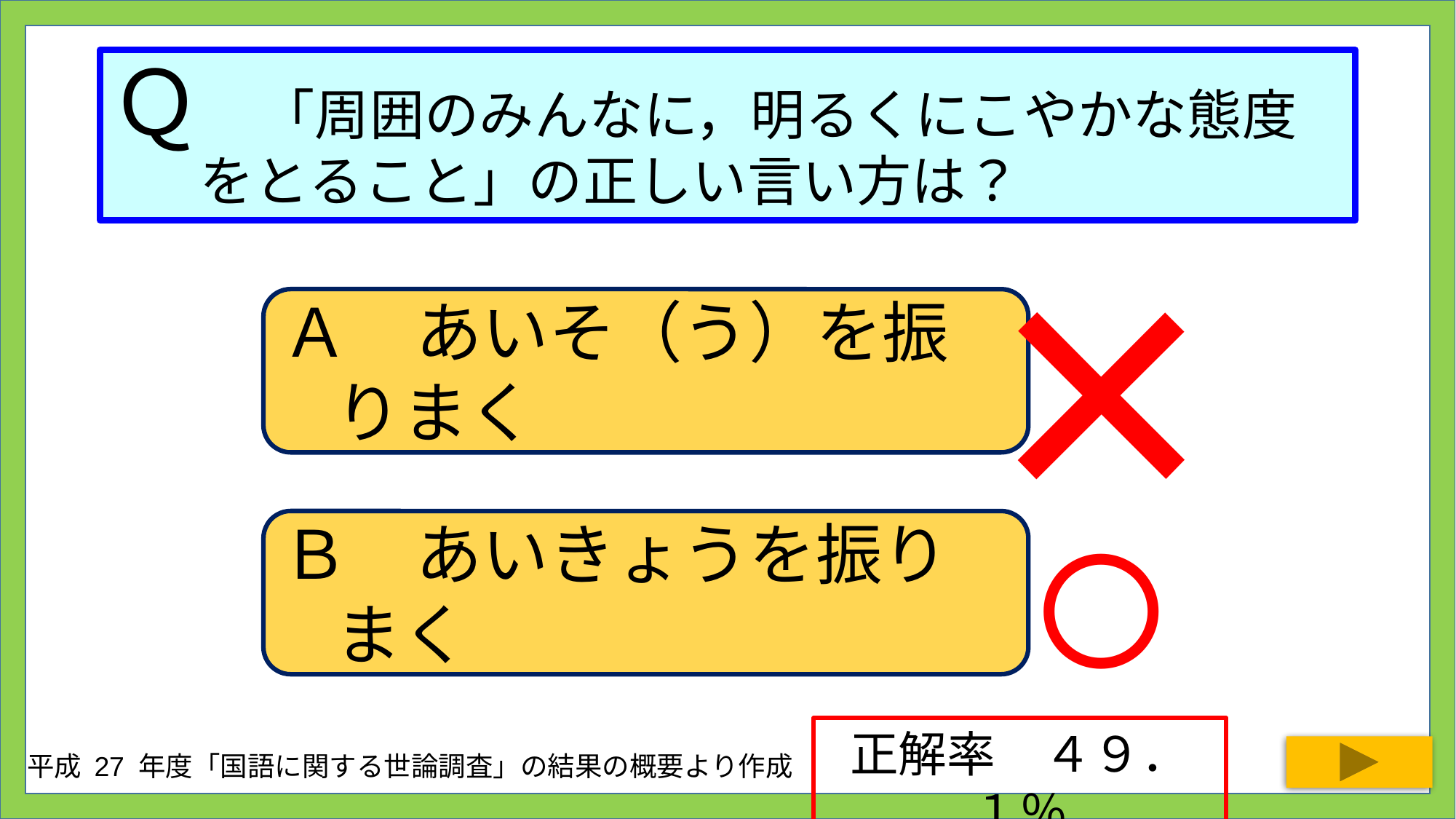

# Ｑ　「周囲のみんなに，明るくにこやかな態度をとること」の正しい言い方は？
×
Ａ　あいそ（う）を振りまく
○
Ｂ　あいきょうを振りまく
正解率　４９．１％

平成 27 年度「国語に関する世論調査」の結果の概要より作成